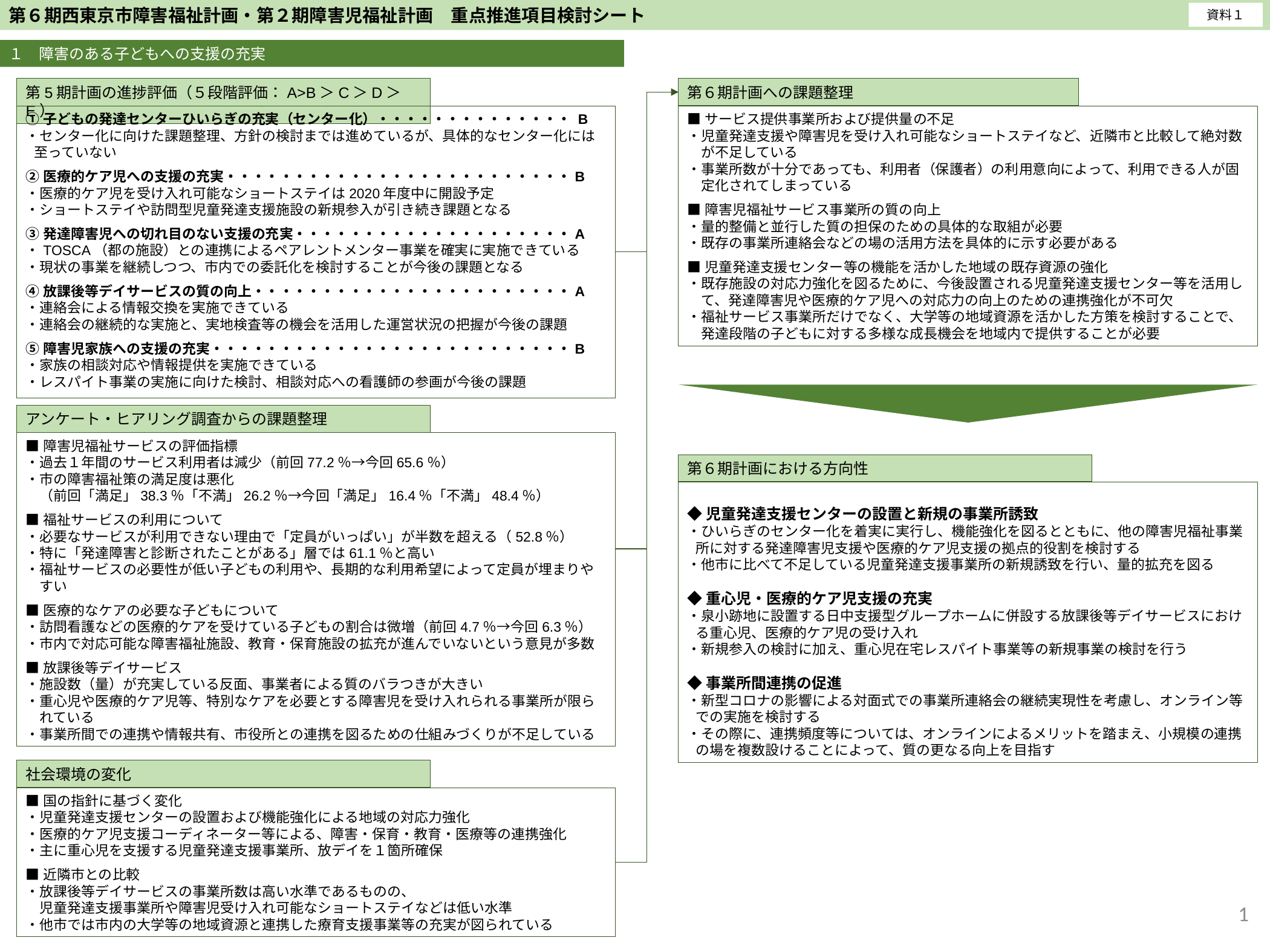

第６期西東京市障害福祉計画・第２期障害児福祉計画　重点推進項目検討シート
資料１
１　障害のある子どもへの支援の充実
第5期計画の進捗評価（５段階評価：A>B＞C＞D＞E）
①子どもの発達センターひいらぎの充実（センター化）・・・・・・・・・・・・・・ B
・センター化に向けた課題整理、方針の検討までは進めているが、具体的なセンター化には至っていない
②医療的ケア児への支援の充実・・・・・・・・・・・・・・・・・・・・・・・・・B
・医療的ケア児を受け入れ可能なショートステイは2020年度中に開設予定
・ショートステイや訪問型児童発達支援施設の新規参入が引き続き課題となる
③発達障害児への切れ目のない支援の充実・・・・・・・・・・・・・・・・・・・・A
・TOSCA（都の施設）との連携によるペアレントメンター事業を確実に実施できている
・現状の事業を継続しつつ、市内での委託化を検討することが今後の課題となる
④放課後等デイサービスの質の向上・・・・・・・・・・・・・・・・・・・・・・・A
・連絡会による情報交換を実施できている
・連絡会の継続的な実施と、実地検査等の機会を活用した運営状況の把握が今後の課題
⑤障害児家族への支援の充実・・・・・・・・・・・・・・・・・・・・・・・・・・B
・家族の相談対応や情報提供を実施できている
・レスパイト事業の実施に向けた検討、相談対応への看護師の参画が今後の課題

第６期計画への課題整理
■サービス提供事業所および提供量の不足
・児童発達支援や障害児を受け入れ可能なショートステイなど、近隣市と比較して絶対数
　が不足している
・事業所数が十分であっても、利用者（保護者）の利用意向によって、利用できる人が固
　定化されてしまっている
■障害児福祉サービス事業所の質の向上
・量的整備と並行した質の担保のための具体的な取組が必要
・既存の事業所連絡会などの場の活用方法を具体的に示す必要がある
■児童発達支援センター等の機能を活かした地域の既存資源の強化
・既存施設の対応力強化を図るために、今後設置される児童発達支援センター等を活用し
　て、発達障害児や医療的ケア児への対応力の向上のための連携強化が不可欠
・福祉サービス事業所だけでなく、大学等の地域資源を活かした方策を検討することで、
　発達段階の子どもに対する多様な成長機会を地域内で提供することが必要

アンケート・ヒアリング調査からの課題整理
■障害児福祉サービスの評価指標
・過去１年間のサービス利用者は減少（前回77.2％→今回65.6％）
・市の障害福祉策の満足度は悪化
　（前回「満足」38.3％「不満」26.2％→今回「満足」16.4％「不満」48.4％）
■福祉サービスの利用について
・必要なサービスが利用できない理由で「定員がいっぱい」が半数を超える（52.8％）
・特に「発達障害と診断されたことがある」層では61.1％と高い
・福祉サービスの必要性が低い子どもの利用や、長期的な利用希望によって定員が埋まりや
　すい
■医療的なケアの必要な子どもについて
・訪問看護などの医療的ケアを受けている子どもの割合は微増（前回4.7％→今回6.3％）
・市内で対応可能な障害福祉施設、教育・保育施設の拡充が進んでいないという意見が多数
■放課後等デイサービス
・施設数（量）が充実している反面、事業者による質のバラつきが大きい
・重心児や医療的ケア児等、特別なケアを必要とする障害児を受け入れられる事業所が限ら
　れている
・事業所間での連携や情報共有、市役所との連携を図るための仕組みづくりが不足している
第６期計画における方向性

◆児童発達支援センターの設置と新規の事業所誘致
・ひいらぎのセンター化を着実に実行し、機能強化を図るとともに、他の障害児福祉事業所に対する発達障害児支援や医療的ケア児支援の拠点的役割を検討する
・他市に比べて不足している児童発達支援事業所の新規誘致を行い、量的拡充を図る

◆重心児・医療的ケア児支援の充実
・泉小跡地に設置する日中支援型グループホームに併設する放課後等デイサービスにおける重心児、医療的ケア児の受け入れ
・新規参入の検討に加え、重心児在宅レスパイト事業等の新規事業の検討を行う

◆事業所間連携の促進
・新型コロナの影響による対面式での事業所連絡会の継続実現性を考慮し、オンライン等での実施を検討する
・その際に、連携頻度等については、オンラインによるメリットを踏まえ、小規模の連携の場を複数設けることによって、質の更なる向上を目指す
社会環境の変化
■国の指針に基づく変化
・児童発達支援センターの設置および機能強化による地域の対応力強化
・医療的ケア児支援コーディネーター等による、障害・保育・教育・医療等の連携強化
・主に重心児を支援する児童発達支援事業所、放デイを１箇所確保
■近隣市との比較
・放課後等デイサービスの事業所数は高い水準であるものの、
　児童発達支援事業所や障害児受け入れ可能なショートステイなどは低い水準
・他市では市内の大学等の地域資源と連携した療育支援事業等の充実が図られている
1